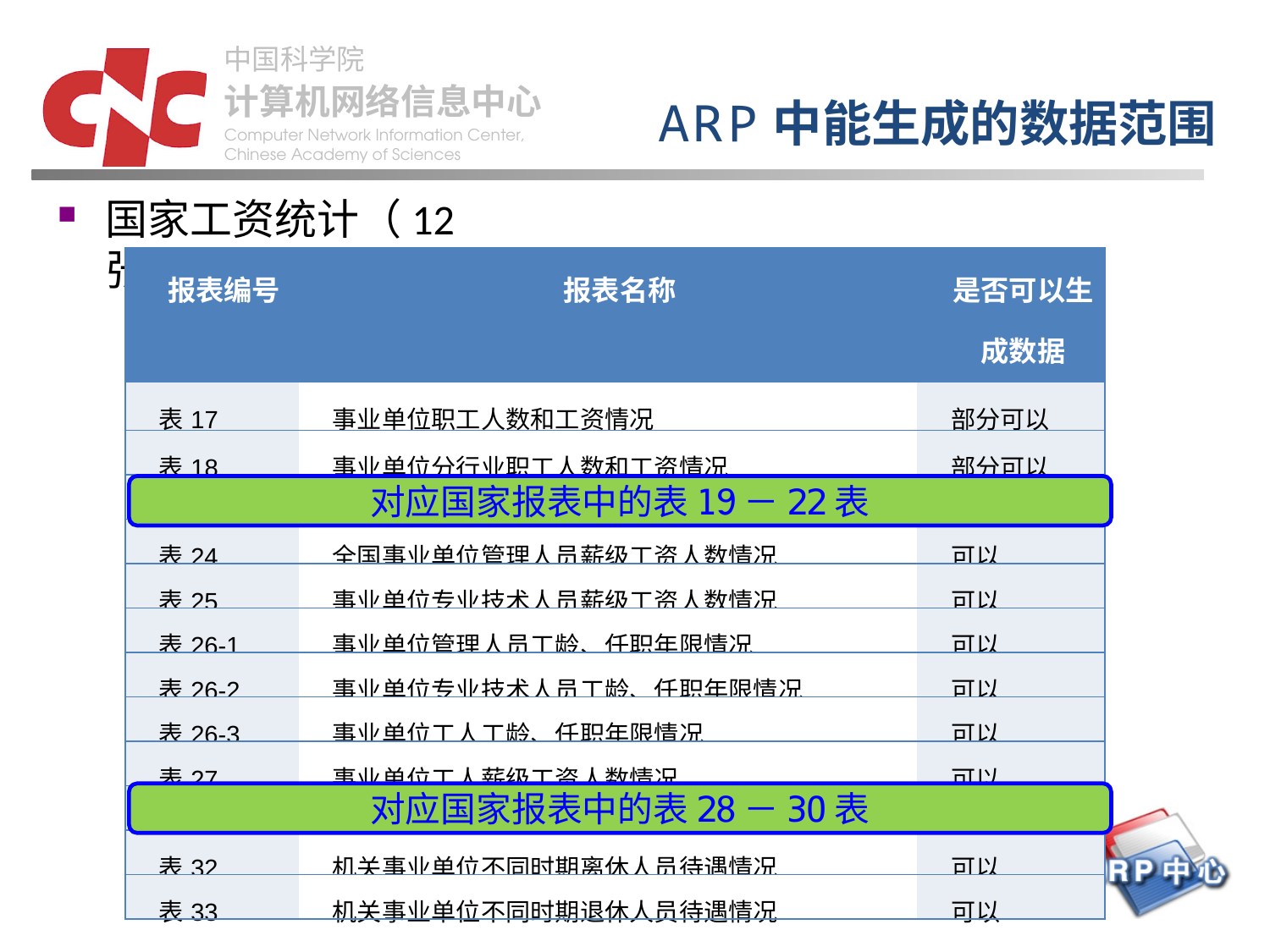

ARP中能生成的数据范围
国家工资统计（12张）
| 报表编号 | 报表名称 | 是否可以生成数据 |
| --- | --- | --- |
| 表17 | 事业单位职工人数和工资情况 | 部分可以 |
| 表18 | 事业单位分行业职工人数和工资情况 | 部分可以 |
| 表20 | 事业单位按岗位等级分层次情况 | 部分可以 |
| 表24 | 全国事业单位管理人员薪级工资人数情况 | 可以 |
| 表25 | 事业单位专业技术人员薪级工资人数情况 | 可以 |
| 表26-1 | 事业单位管理人员工龄、任职年限情况 | 可以 |
| 表26-2 | 事业单位专业技术人员工龄、任职年限情况 | 可以 |
| 表26-3 | 事业单位工人工龄、任职年限情况 | 可以 |
| 表27 | 事业单位工人薪级工资人数情况 | 可以 |
| 表28 | 机关、事业单位离退休人员待遇情况 | 部分可以 |
| 表32 | 机关事业单位不同时期离休人员待遇情况 | 可以 |
| 表33 | 机关事业单位不同时期退休人员待遇情况 | 可以 |
对应国家报表中的表19－22表
对应国家报表中的表28－30表